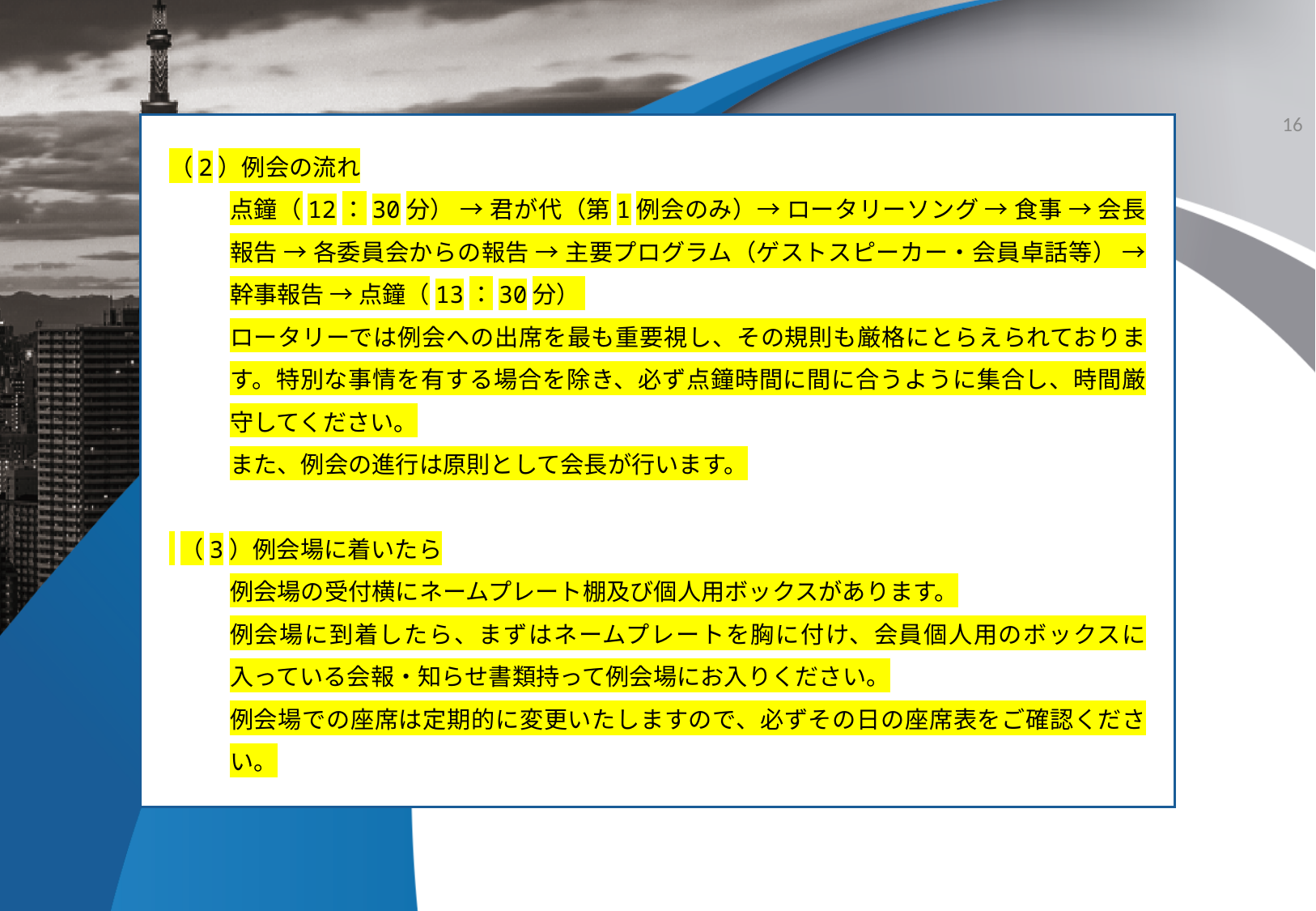

16
（2）例会の流れ
点鐘（12：30分） → 君が代（第1例会のみ）→ ロータリーソング → 食事 → 会長報告 → 各委員会からの報告 → 主要プログラム（ゲストスピーカー・会員卓話等） → 幹事報告 → 点鐘（13：30分）
ロータリーでは例会への出席を最も重要視し、その規則も厳格にとらえられております。特別な事情を有する場合を除き、必ず点鐘時間に間に合うように集合し、時間厳守してください。
また、例会の進行は原則として会長が行います。

 （3）例会場に着いたら
例会場の受付横にネームプレート棚及び個人用ボックスがあります。
例会場に到着したら、まずはネームプレートを胸に付け、会員個人用のボックスに入っている会報・知らせ書類持って例会場にお入りください。
例会場での座席は定期的に変更いたしますので、必ずその日の座席表をご確認ください。